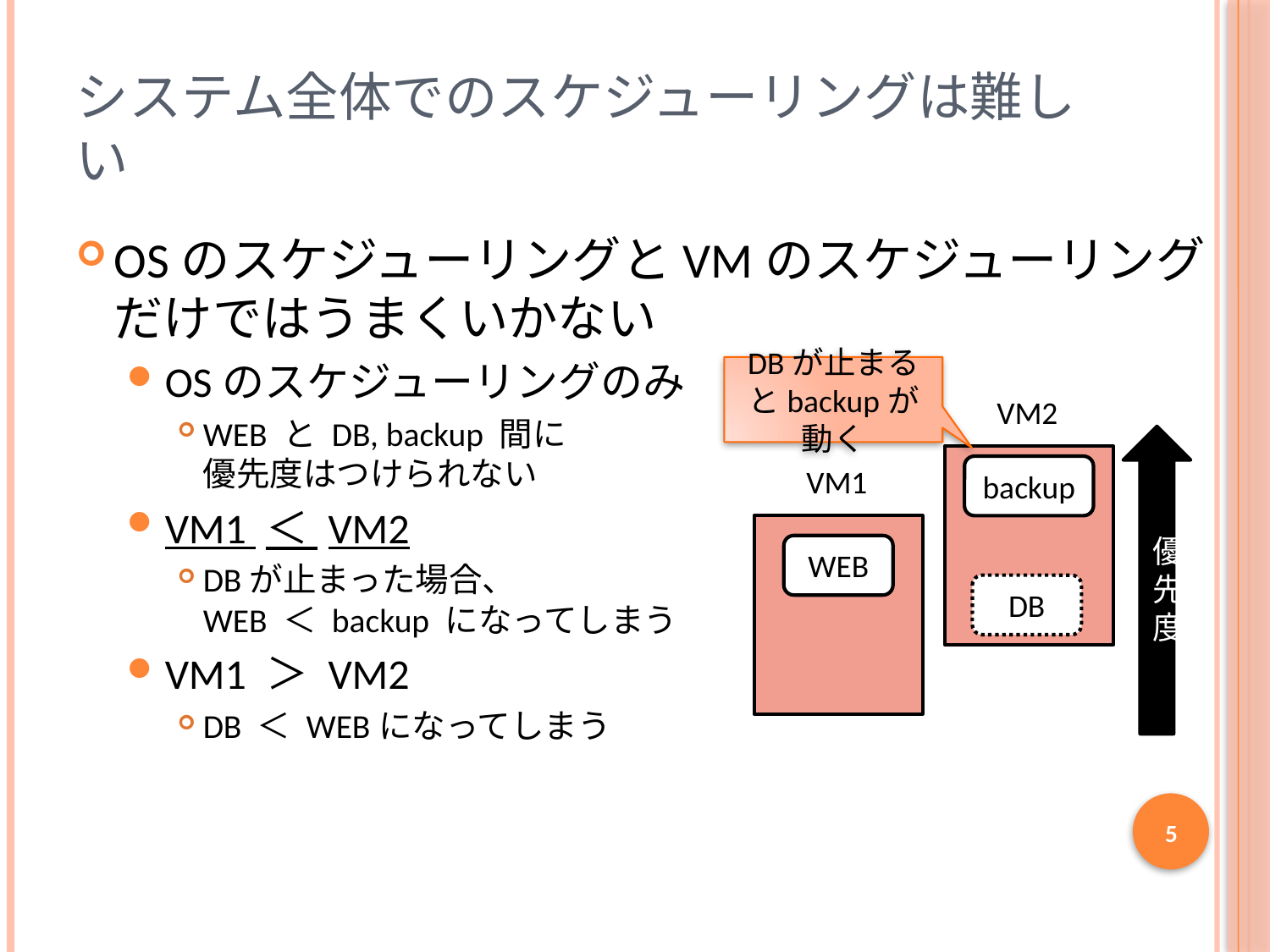

# システム全体でのスケジューリングは難しい
OSのスケジューリングとVMのスケジューリングだけではうまくいかない
OSのスケジューリングのみ
WEB と DB, backup 間に
優先度はつけられない
VM1 ＜ VM2
DBが止まった場合、
WEB ＜ backup になってしまう
VM1 ＞ VM2
DB ＜ WEBになってしまう
DBが止まるとbackupが動く
VM2
優先度

VM1
backup

WEB
DB
5